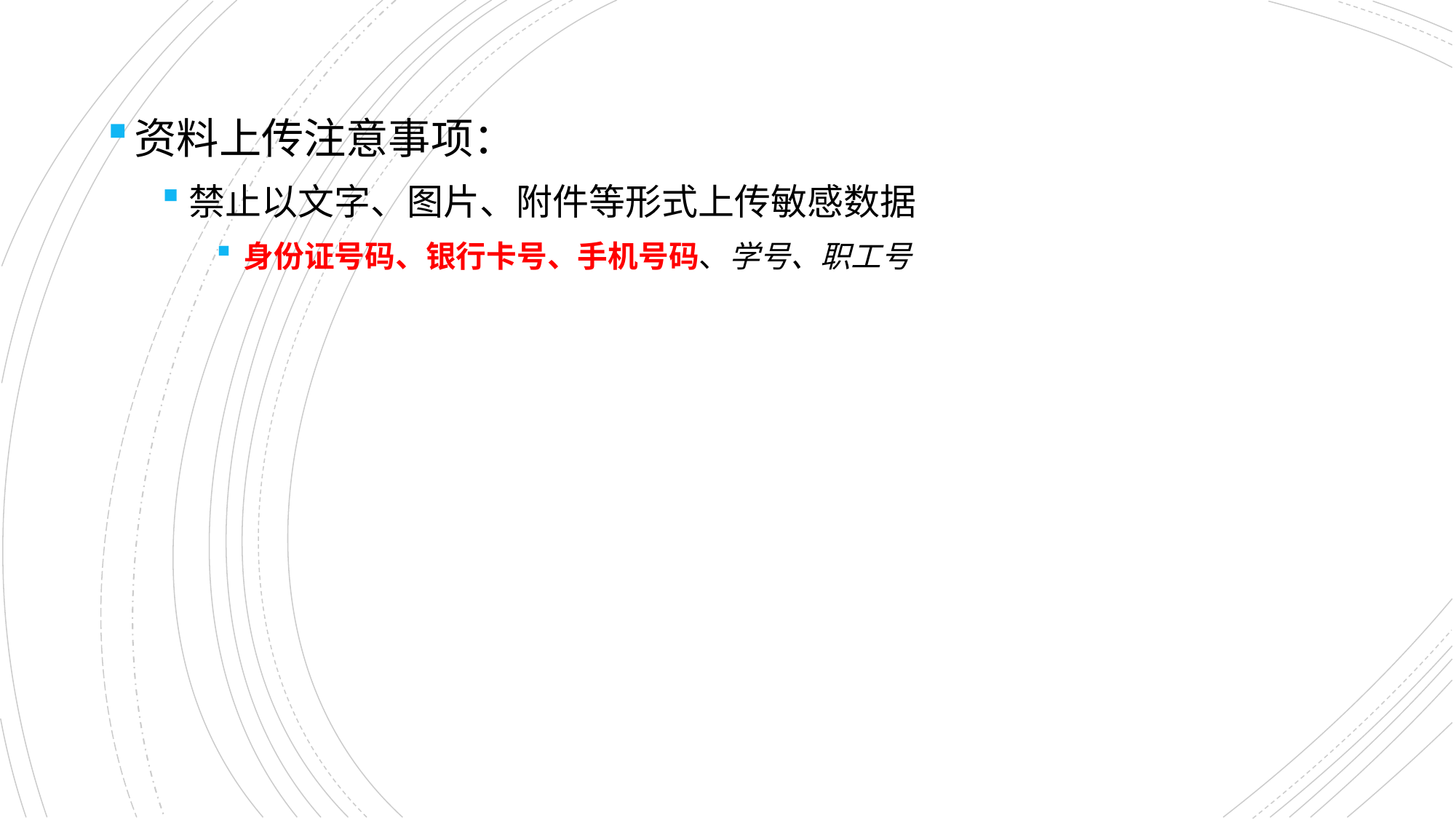

资料上传注意事项：
禁止以文字、图片、附件等形式上传敏感数据
身份证号码、银行卡号、手机号码、学号、职工号